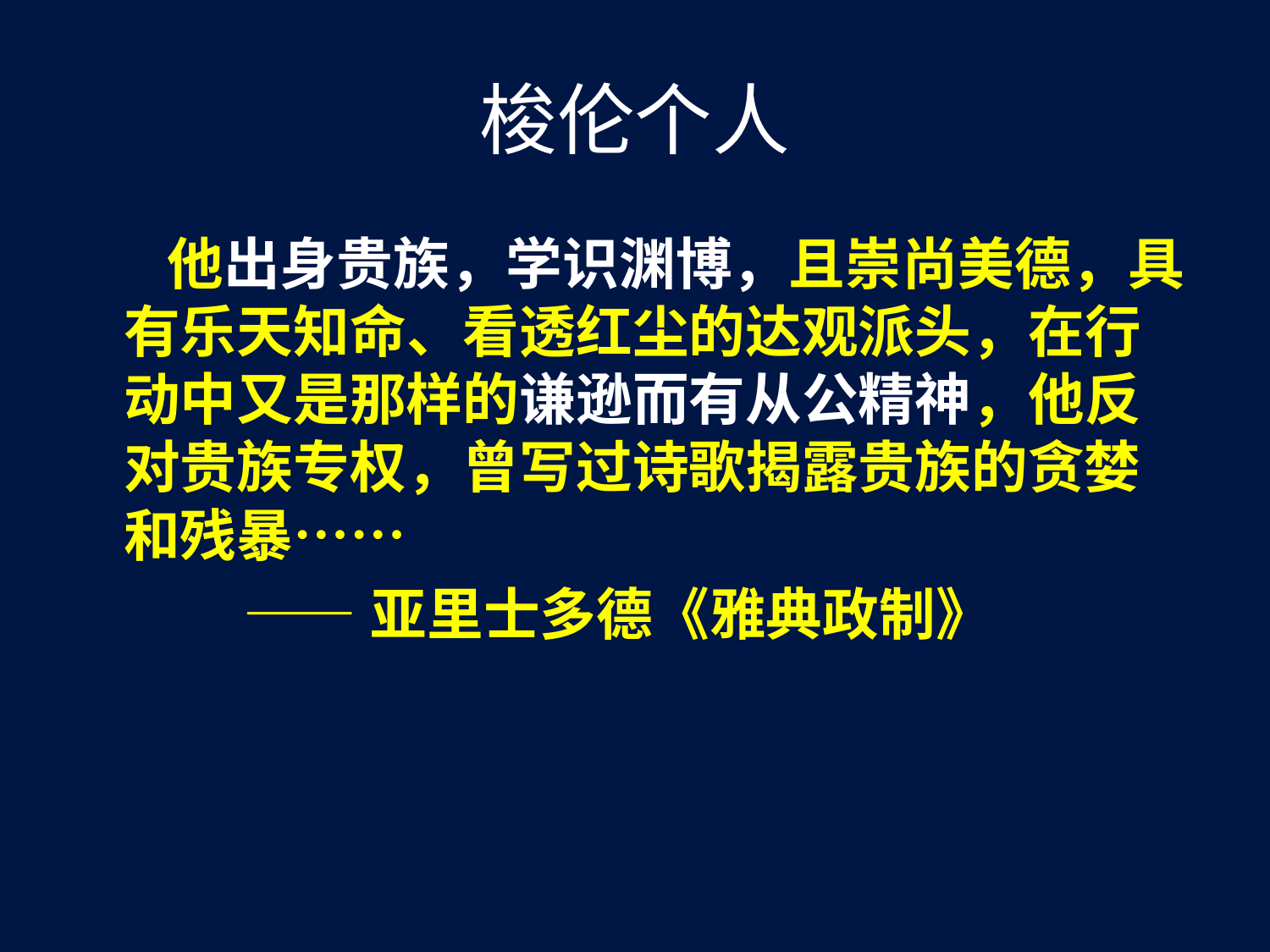

# 梭伦个人
      他出身贵族，学识渊博，且崇尚美德，具有乐天知命、看透红尘的达观派头，在行动中又是那样的谦逊而有从公精神，他反对贵族专权，曾写过诗歌揭露贵族的贪婪和残暴……
             ——亚里士多德《雅典政制》